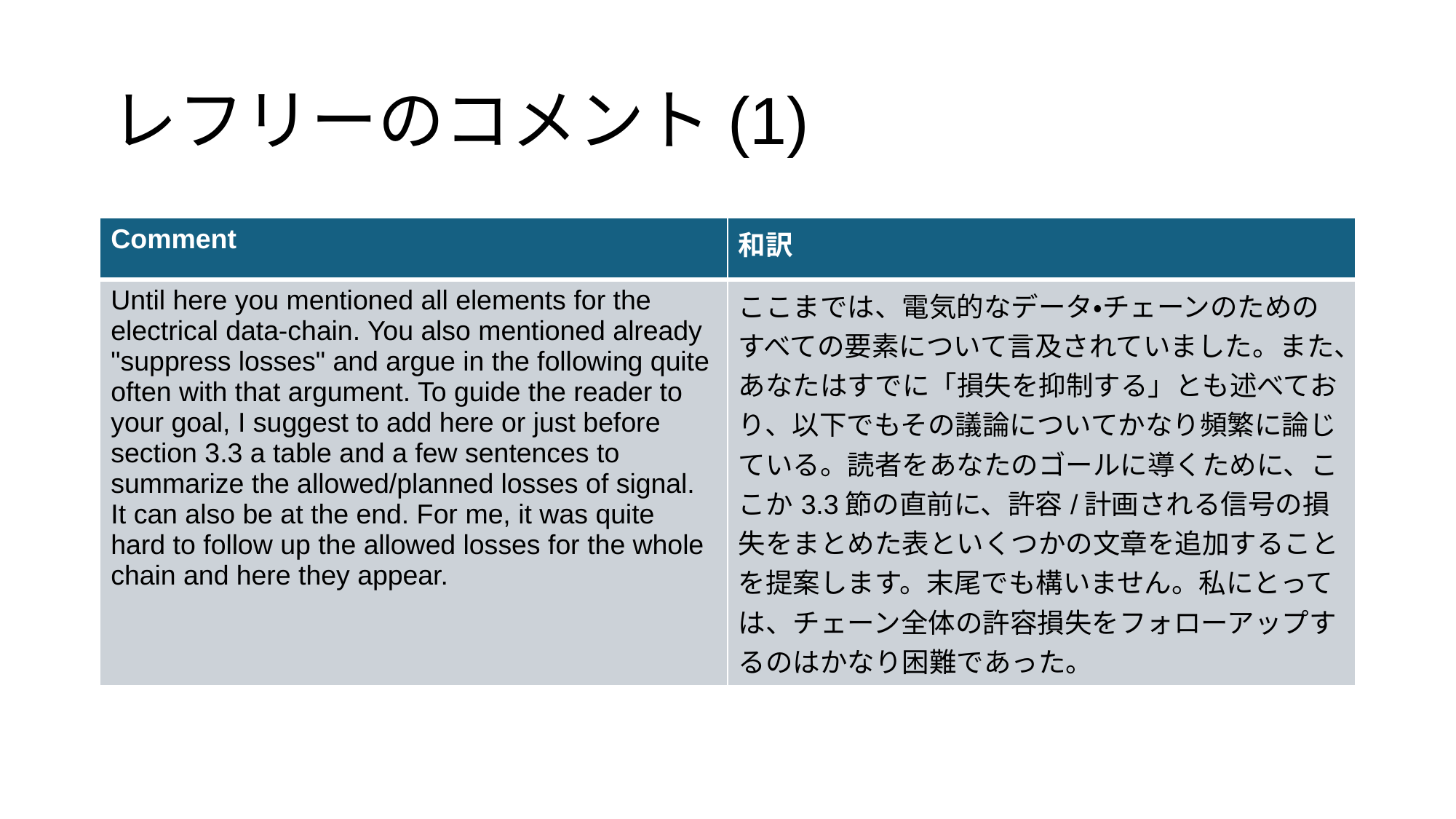

# レフリーのコメント(1)
| Comment | 和訳 |
| --- | --- |
| Until here you mentioned all elements for the electrical data-chain. You also mentioned already "suppress losses" and argue in the following quite often with that argument. To guide the reader to your goal, I suggest to add here or just before section 3.3 a table and a few sentences to summarize the allowed/planned losses of signal. It can also be at the end. For me, it was quite hard to follow up the allowed losses for the whole chain and here they appear. | ここまでは、電気的なデータ・チェーンのためのすべての要素について言及されていました。また、あなたはすでに「損失を抑制する」とも述べており、以下でもその議論についてかなり頻繁に論じている。読者をあなたのゴールに導くために、ここか3.3節の直前に、許容/計画される信号の損失をまとめた表といくつかの文章を追加することを提案します。末尾でも構いません。私にとっては、チェーン全体の許容損失をフォローアップするのはかなり困難であった。 |